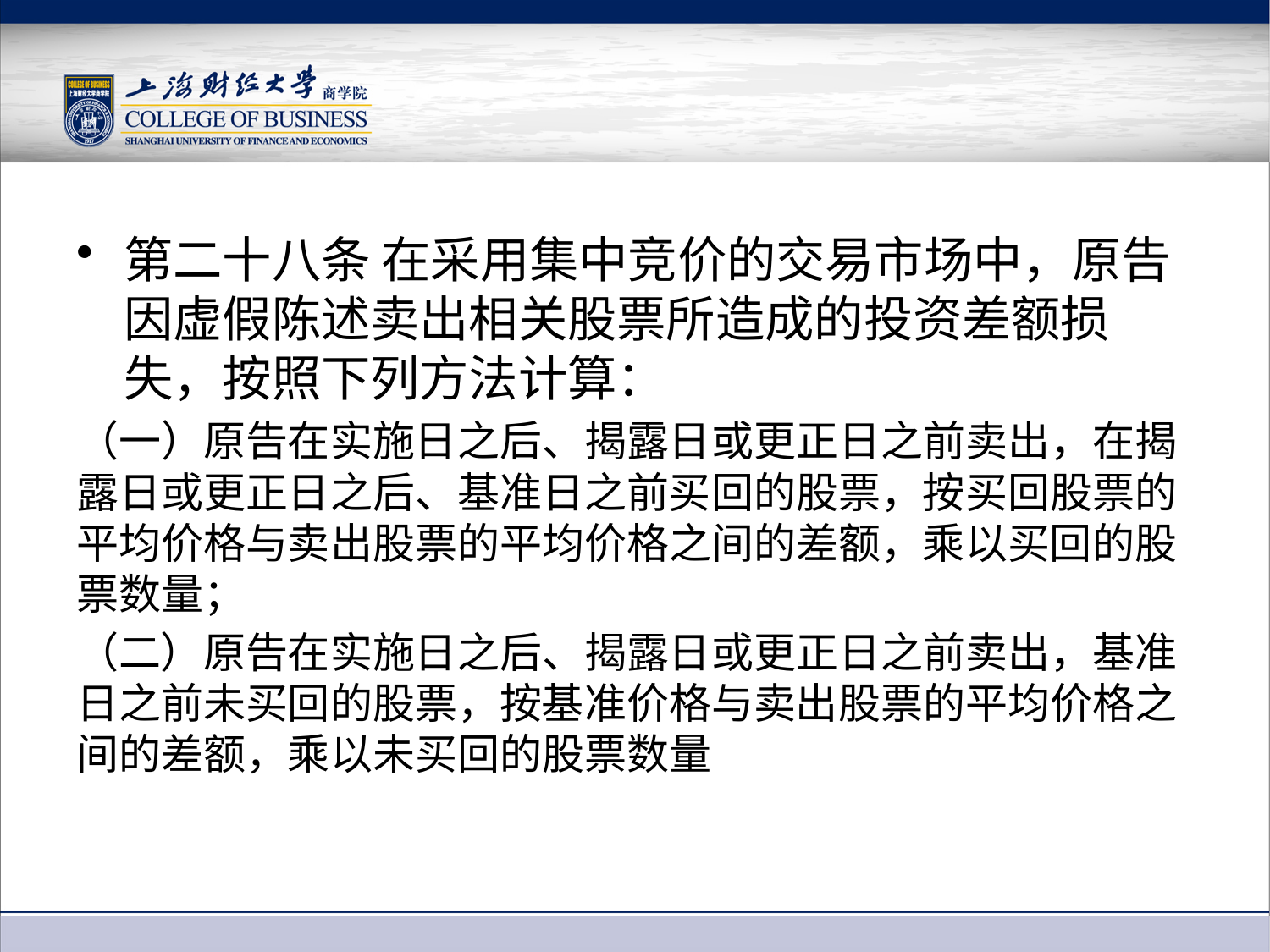

#
第二十八条 在采用集中竞价的交易市场中，原告因虚假陈述卖出相关股票所造成的投资差额损失，按照下列方法计算：
（一）原告在实施日之后、揭露日或更正日之前卖出，在揭 露日或更正日之后、基准日之前买回的股票，按买回股票的平均价格与卖出股票的平均价格之间的差额，乘以买回的股票数量；
（二）原告在实施日之后、揭露日或更正日之前卖出，基准日之前未买回的股票，按基准价格与卖出股票的平均价格之间的差额，乘以未买回的股票数量